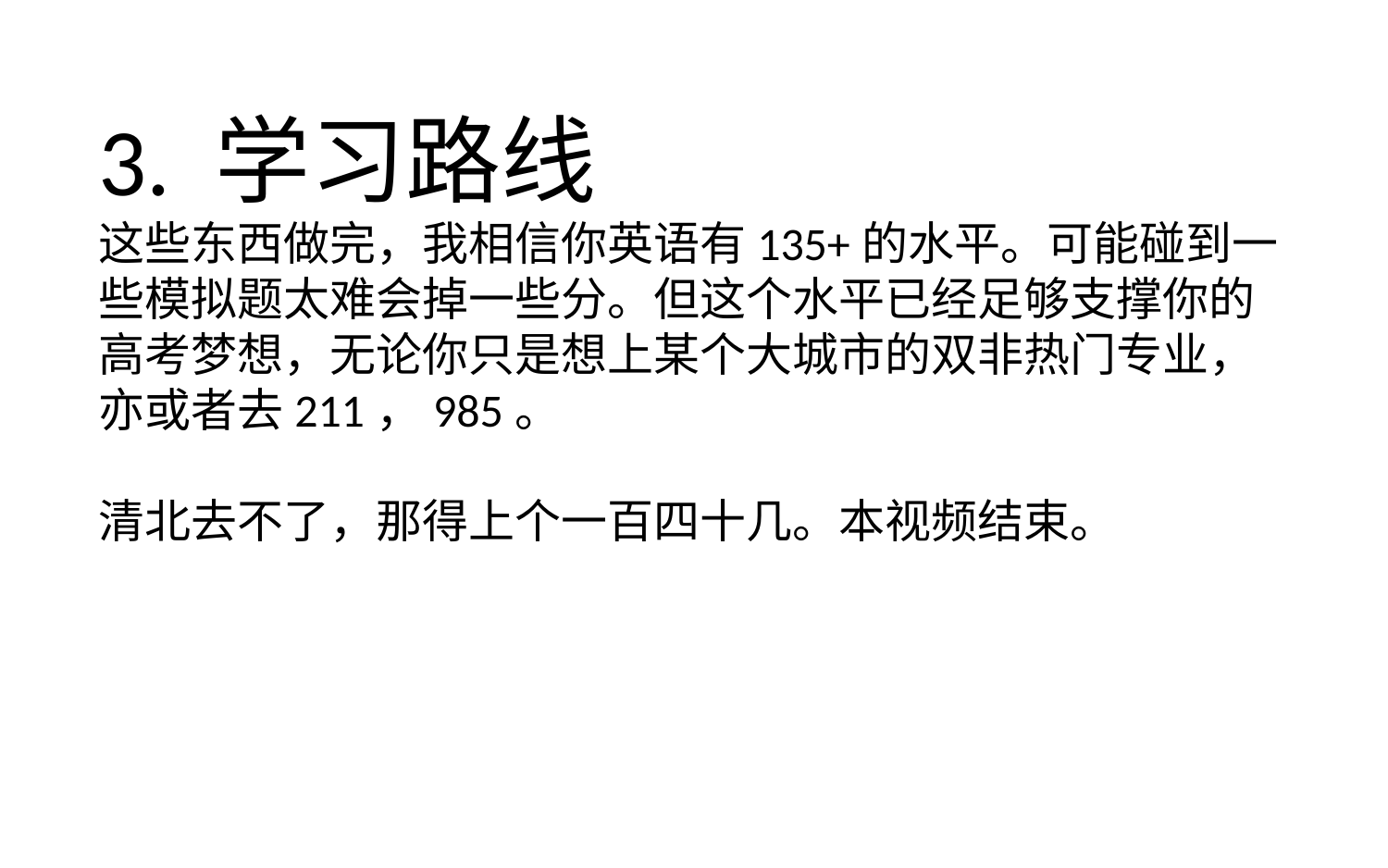

3. 学习路线
这些东西做完，我相信你英语有135+的水平。可能碰到一些模拟题太难会掉一些分。但这个水平已经足够支撑你的高考梦想，无论你只是想上某个大城市的双非热门专业，亦或者去211，985。

清北去不了，那得上个一百四十几。本视频结束。